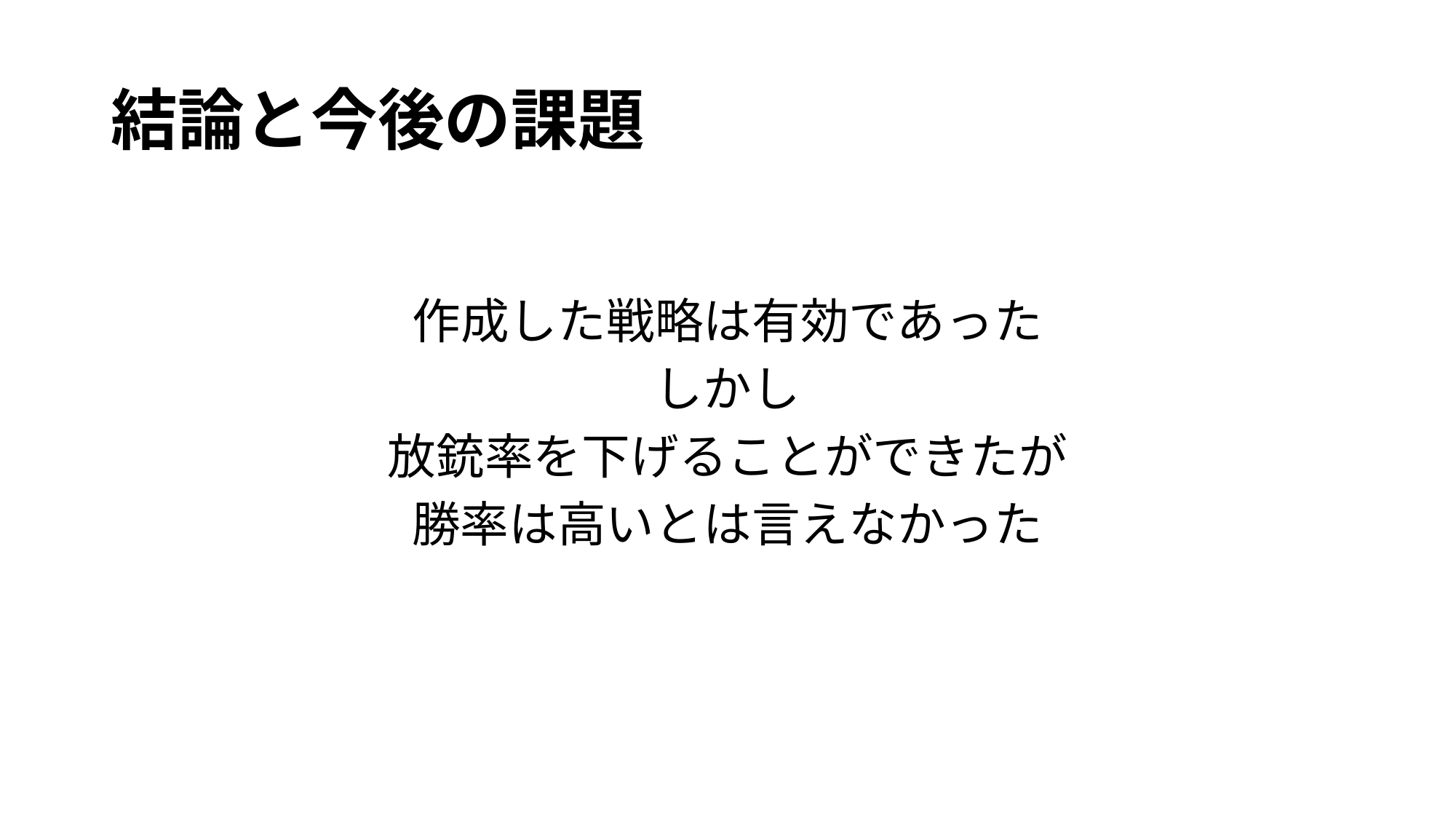

# 結論と今後の課題

作成した戦略は有効であった
しかし
放銃率を下げることができたが
勝率は高いとは言えなかった